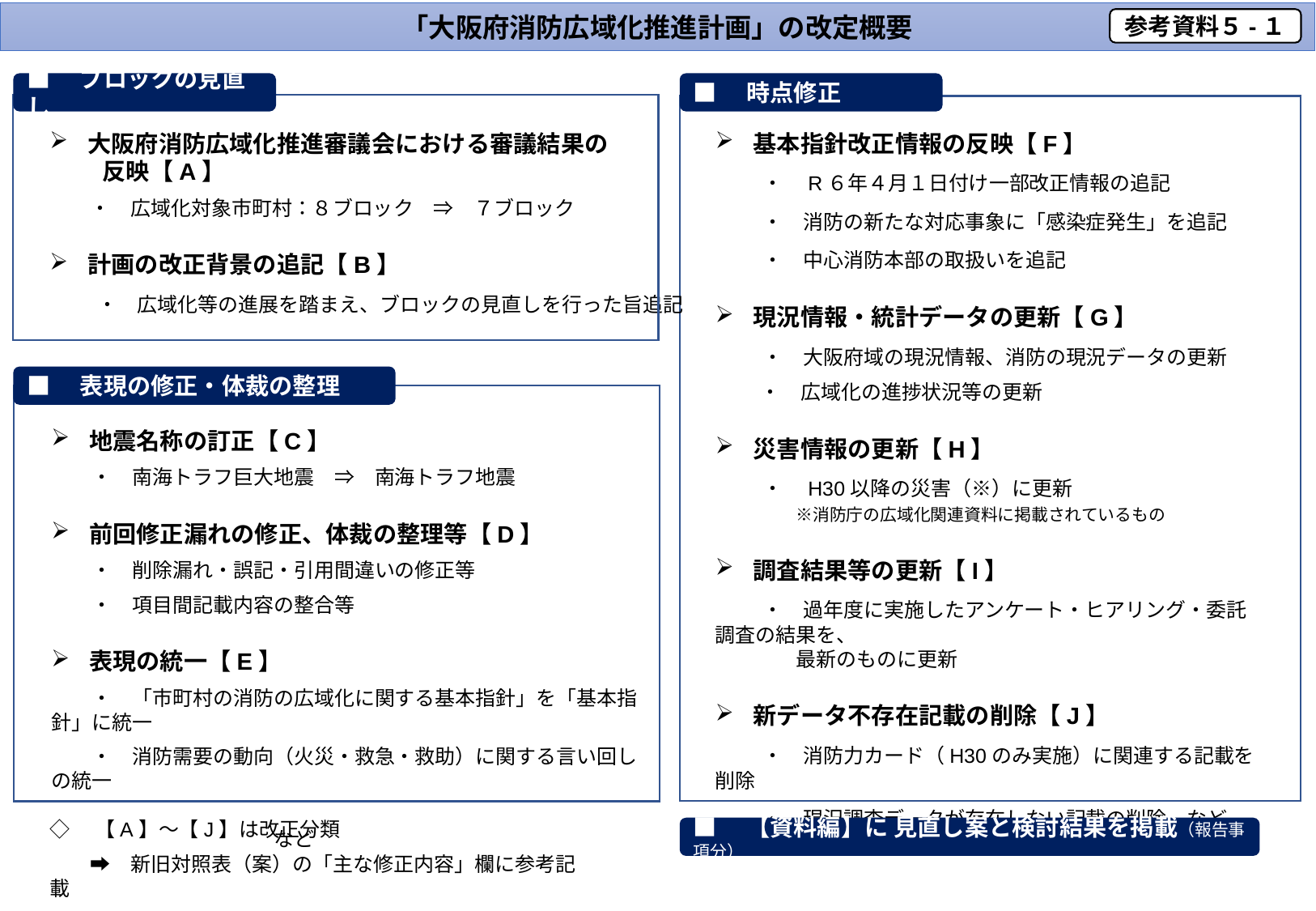

「大阪府消防広域化推進計画」の改定概要
参考資料５-１
■　ブロックの見直し
■　時点修正

大阪府消防広域化推進審議会における審議結果の
　　 反映【A】
　　・　広域化対象市町村：８ブロック　⇒　７ブロック
計画の改正背景の追記【B】
　　・　広域化等の進展を踏まえ、ブロックの見直しを行った旨追記
基本指針改正情報の反映【F】
　　・　R６年４月１日付け一部改正情報の追記
　　・　消防の新たな対応事象に「感染症発生」を追記
　　・　中心消防本部の取扱いを追記
現況情報・統計データの更新【G】
　　・　大阪府域の現況情報、消防の現況データの更新
　　 ・　広域化の進捗状況等の更新
災害情報の更新【H】
　　・　H30以降の災害（※）に更新
　　　　※消防庁の広域化関連資料に掲載されているもの
調査結果等の更新【I】
　　・　過年度に実施したアンケート・ヒアリング・委託調査の結果を、
　　　　最新のものに更新
新データ不存在記載の削除【J】
　　・　消防力カード（H30のみ実施）に関連する記載を削除
　　・　現況調査データが存在しない記載の削除　など
■　表現の修正・体裁の整理

地震名称の訂正【C】
　　・　南海トラフ巨大地震　⇒　南海トラフ地震
前回修正漏れの修正、体裁の整理等【D】
　　・　削除漏れ・誤記・引用間違いの修正等
　　・　項目間記載内容の整合等
表現の統一【E】
　　・　「市町村の消防の広域化に関する基本指針」を「基本指針」に統一
　　・　消防需要の動向（火災・救急・救助）に関する言い回しの統一
　　　　　　　　　　　　　　　　　　　　　　　　　　　　　　　　　　　　　　　　など
◇　【A】～【J】は改正分類
　　➡　新旧対照表（案）の「主な修正内容」欄に参考記載
■　【資料編】に 見直し案と検討結果を掲載（報告事項分）